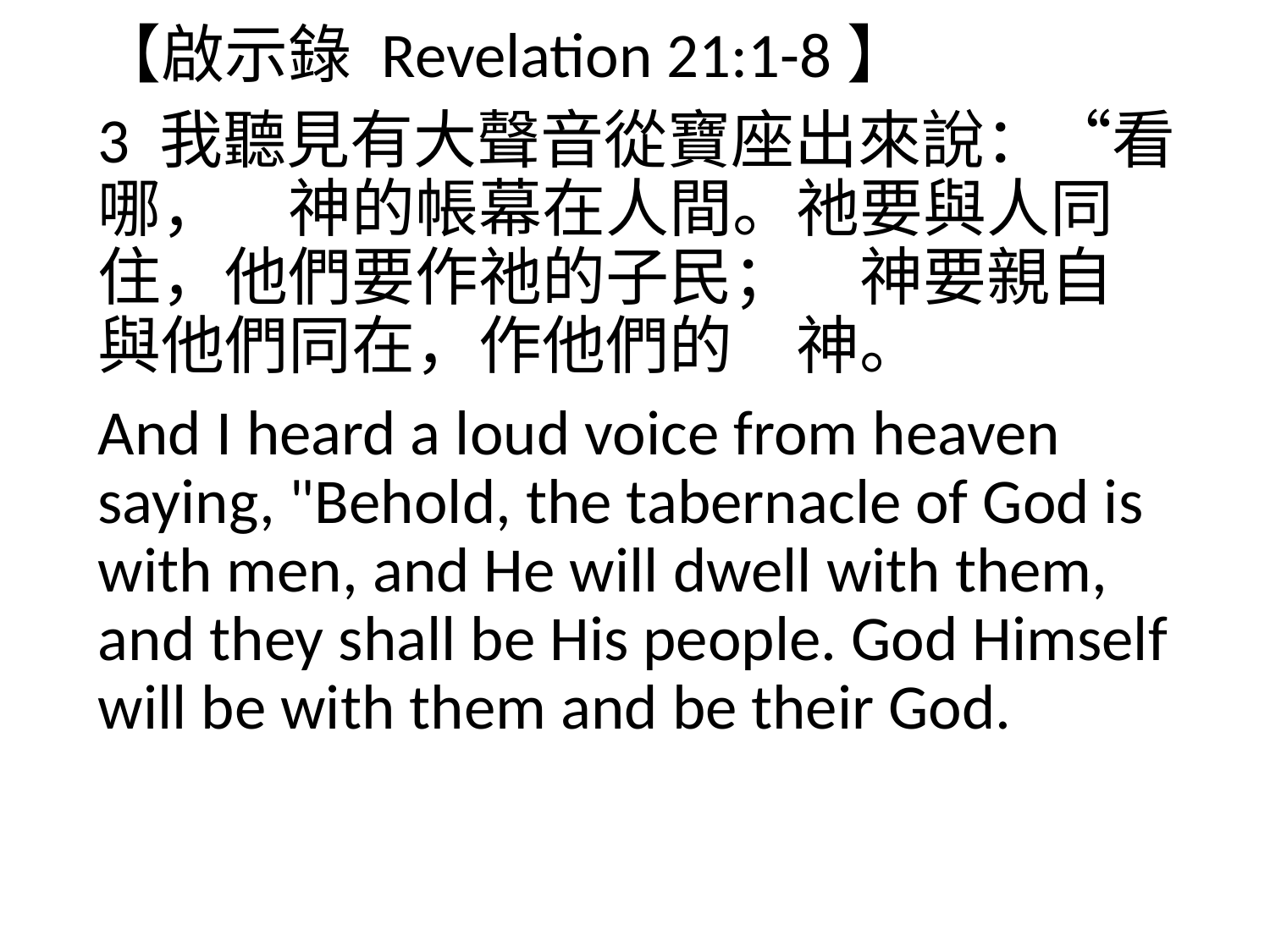

【啟示錄 Revelation 21:1-8】
3 我聽見有大聲音從寶座出來說：“看哪，　神的帳幕在人間。祂要與人同住，他們要作祂的子民；　神要親自與他們同在，作他們的　神。
And I heard a loud voice from heaven saying, "Behold, the tabernacle of God is with men, and He will dwell with them, and they shall be His people. God Himself will be with them and be their God.